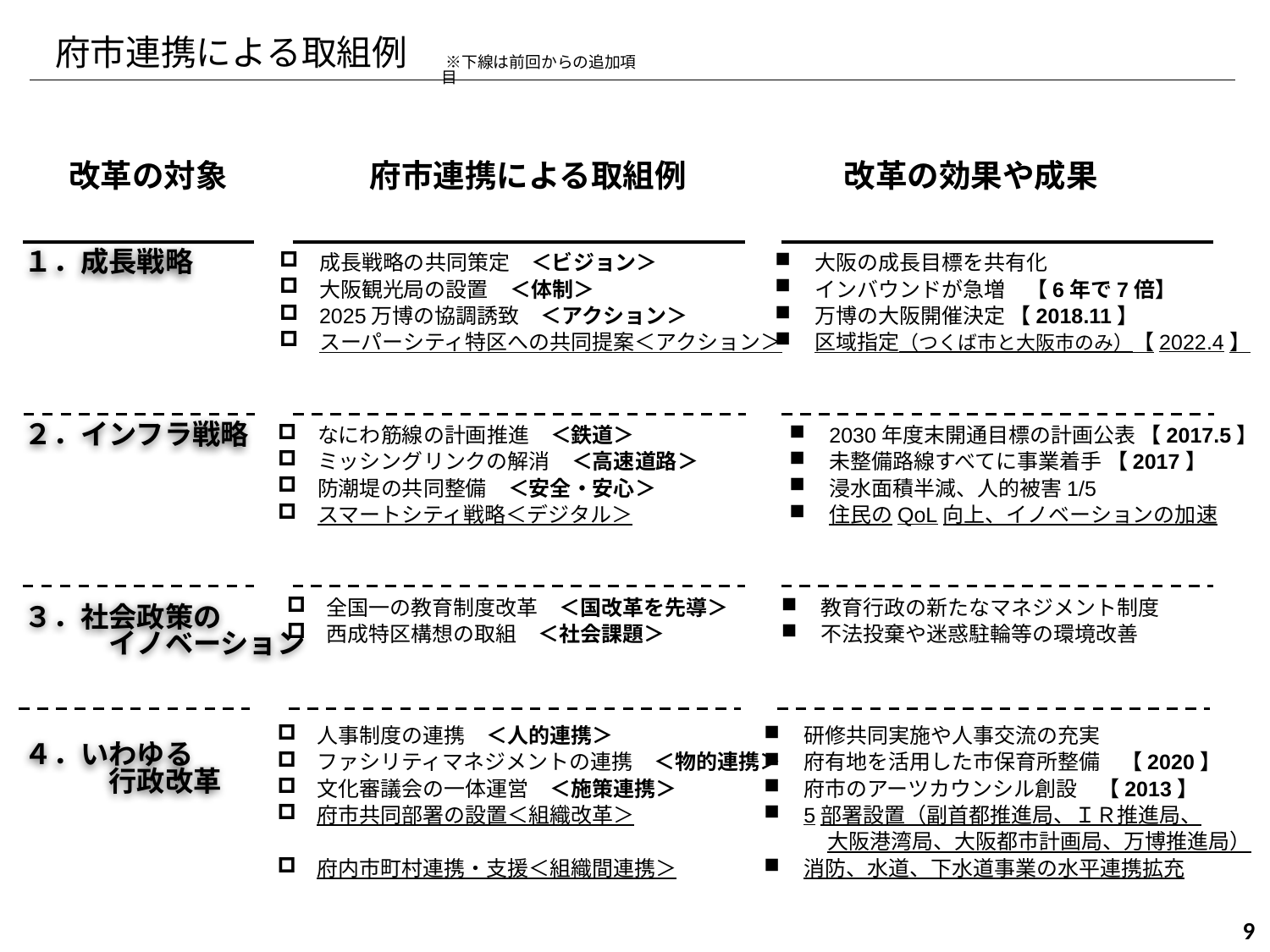

府市連携による取組例
　※下線は前回からの追加項目
改革の対象
府市連携による取組例
改革の効果や成果
１．成長戦略
大阪の成長目標を共有化
インバウンドが急増　【6年で7倍】
万博の大阪開催決定 【2018.11】
区域指定（つくば市と大阪市のみ）【2022.4】
成長戦略の共同策定　＜ビジョン＞
大阪観光局の設置　＜体制＞
2025万博の協調誘致　＜アクション＞
スーパーシティ特区への共同提案＜アクション＞
２．インフラ戦略
なにわ筋線の計画推進　＜鉄道＞
ミッシングリンクの解消　＜高速道路＞
防潮堤の共同整備　＜安全・安心＞
スマートシティ戦略＜デジタル＞
2030年度末開通目標の計画公表 【2017.5】
未整備路線すべてに事業着手 【2017】
浸水面積半減、人的被害1/5
住民のQoL向上、イノベーションの加速
全国一の教育制度改革　＜国改革を先導＞
西成特区構想の取組　＜社会課題＞
教育行政の新たなマネジメント制度
不法投棄や迷惑駐輪等の環境改善
３．社会政策の
　　　イノベーション
人事制度の連携　＜人的連携＞
ファシリティマネジメントの連携　＜物的連携＞
文化審議会の一体運営　＜施策連携＞
府市共同部署の設置＜組織改革＞

府内市町村連携・支援＜組織間連携＞
研修共同実施や人事交流の充実
府有地を活用した市保育所整備　【2020】
府市のアーツカウンシル創設　【2013】
5部署設置（副首都推進局、ＩＲ推進局、
　　　大阪港湾局、大阪都市計画局、万博推進局）
消防、水道、下水道事業の水平連携拡充
４．いわゆる
　　　行政改革
9